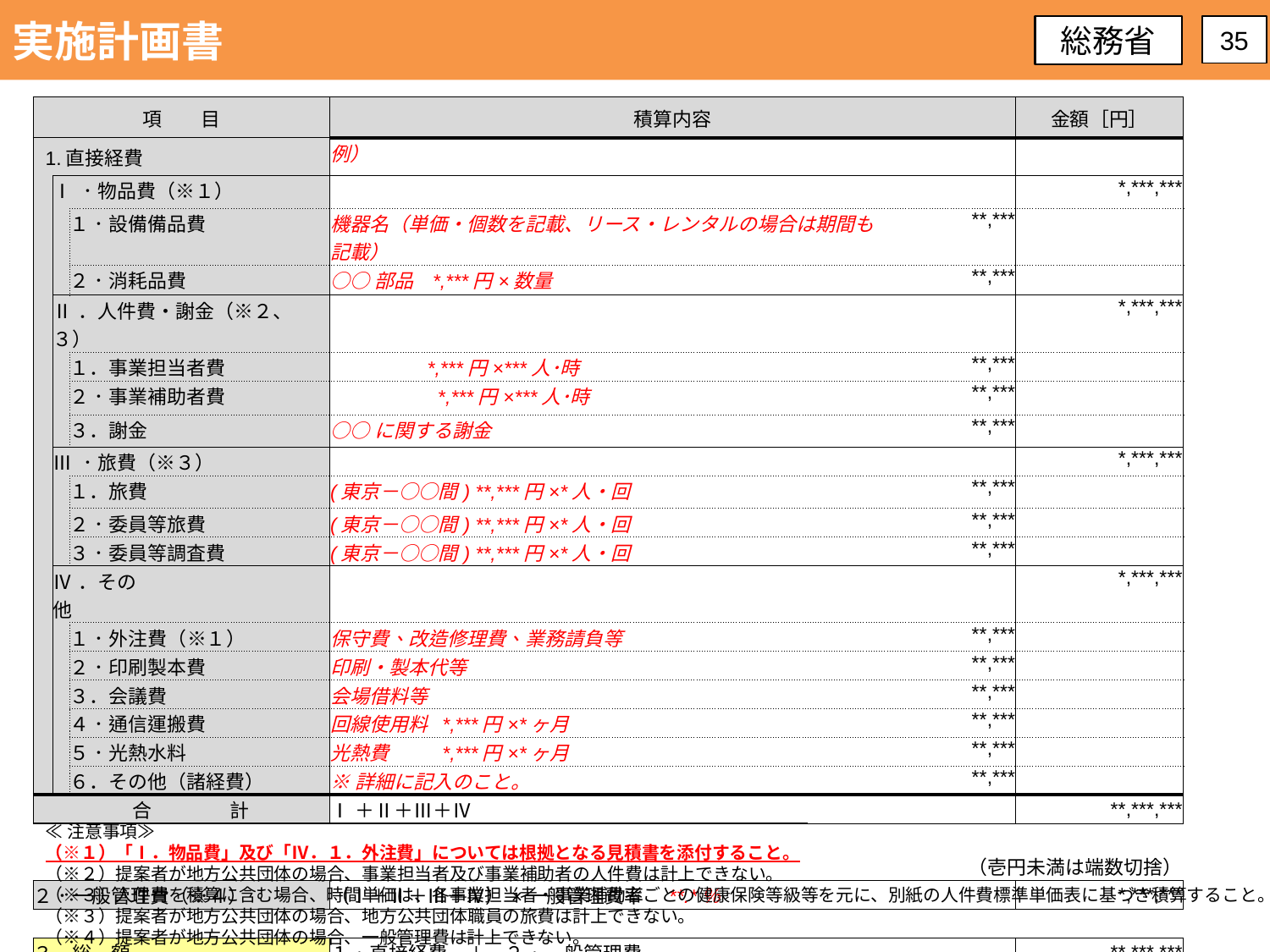

実施計画書
総務省
35
| 項　　目 |  |  |  |  | 積算内容 |  |  |  | 金額［円］ |
| --- | --- | --- | --- | --- | --- | --- | --- | --- | --- |
| 1.直接経費 |  |  |  |  | 例） |  |  |  |  |
|  |  | Ⅰ．物品費（※１） |  |  |  |  |  |  | \*,\*\*\*,\*\*\* |
|  |  |  | １．設備備品費 |  | 機器名（単価・個数を記載、リース・レンタルの場合は期間も記載） |  |  | \*\*,\*\*\* |  |
|  |  |  | ２．消耗品費 |  | ○○部品 \*,\*\*\*円×数量 |  |  | \*\*,\*\*\* |  |
|  |  | Ⅱ．人件費・謝金（※２、３） |  |  |  |  |  |  | \*,\*\*\*,\*\*\* |
|  |  |  | １．事業担当者費 |  | \*,\*\*\*円×\*\*\*人･時 |  |  | \*\*,\*\*\* |  |
|  |  |  | ２．事業補助者費 |  | \*,\*\*\*円×\*\*\*人･時 |  |  | \*\*,\*\*\* |  |
|  |  |  | ３．謝金 |  | ○○に関する謝金 |  |  | \*\*,\*\*\* |  |
|  |  | Ⅲ．旅費（※３） |  |  |  |  |  |  | \*,\*\*\*,\*\*\* |
|  |  |  | １．旅費 |  | (東京－○○間) \*\*,\*\*\*円×\*人・回 |  |  | \*\*,\*\*\* |  |
|  |  |  | ２．委員等旅費 |  | (東京－○○間) \*\*,\*\*\*円×\*人・回 |  |  | \*\*,\*\*\* |  |
|  |  |  | ３．委員等調査費 |  | (東京－○○間) \*\*,\*\*\*円×\*人・回 |  |  | \*\*,\*\*\* |  |
|  |  | Ⅳ．その他 |  |  |  |  |  |  | \*,\*\*\*,\*\*\* |
|  |  |  | １．外注費（※１） |  | 保守費、改造修理費、業務請負等 |  |  | \*\*,\*\*\* |  |
|  |  |  | ２．印刷製本費 |  | 印刷・製本代等 |  |  | \*\*,\*\*\* |  |
|  |  |  | ３．会議費 |  | 会場借料等 |  |  | \*\*,\*\*\* |  |
|  |  |  | ４．通信運搬費 |  | 回線使用料 \*,\*\*\*円×\*ヶ月 |  |  | \*\*,\*\*\* |  |
|  |  |  | ５．光熱水料 |  | 光熱費　　 \*,\*\*\*円×\*ヶ月 |  |  | \*\*,\*\*\* |  |
|  |  |  | ６．その他（諸経費） |  | ※詳細に記入のこと。 |  |  | \*\*,\*\*\* |  |
| 合　　　　計 |  |  |  |  | Ⅰ＋Ⅱ＋Ⅲ＋Ⅳ |  |  |  | \*\*,\*\*\*,\*\*\* |
|  |  |  |  |  |  |  |  | （壱円未満は端数切捨） |  |
| ２．一般管理費（※４） |  |  |  |  | （Ⅰ＋Ⅱ＋Ⅲ＋Ⅳ）×一般管理費率　\*\*.\*％ |  |  |  | \*,\*\*\*,\*\*\* |
|  |  |  |  |  |  |  |  |  |  |
| ３．総　額 |  |  |  |  | １．直接経費　＋　２．一般管理費 |  |  |  | \*\*,\*\*\*,\*\*\* |
≪注意事項≫
（※１）「Ⅰ．物品費」及び「Ⅳ．１．外注費」については根拠となる見積書を添付すること。
（※２）提案者が地方公共団体の場合、事業担当者及び事業補助者の人件費は計上できない。
（※３）人件費を積算に含む場合、時間単価は、各事業担当者・事業補助者ごとの健康保険等級等を元に、別紙の人件費標準単価表に基づき積算すること。
（※３）提案者が地方公共団体の場合、地方公共団体職員の旅費は計上できない。
（※４）提案者が地方公共団体の場合、一般管理費は計上できない。